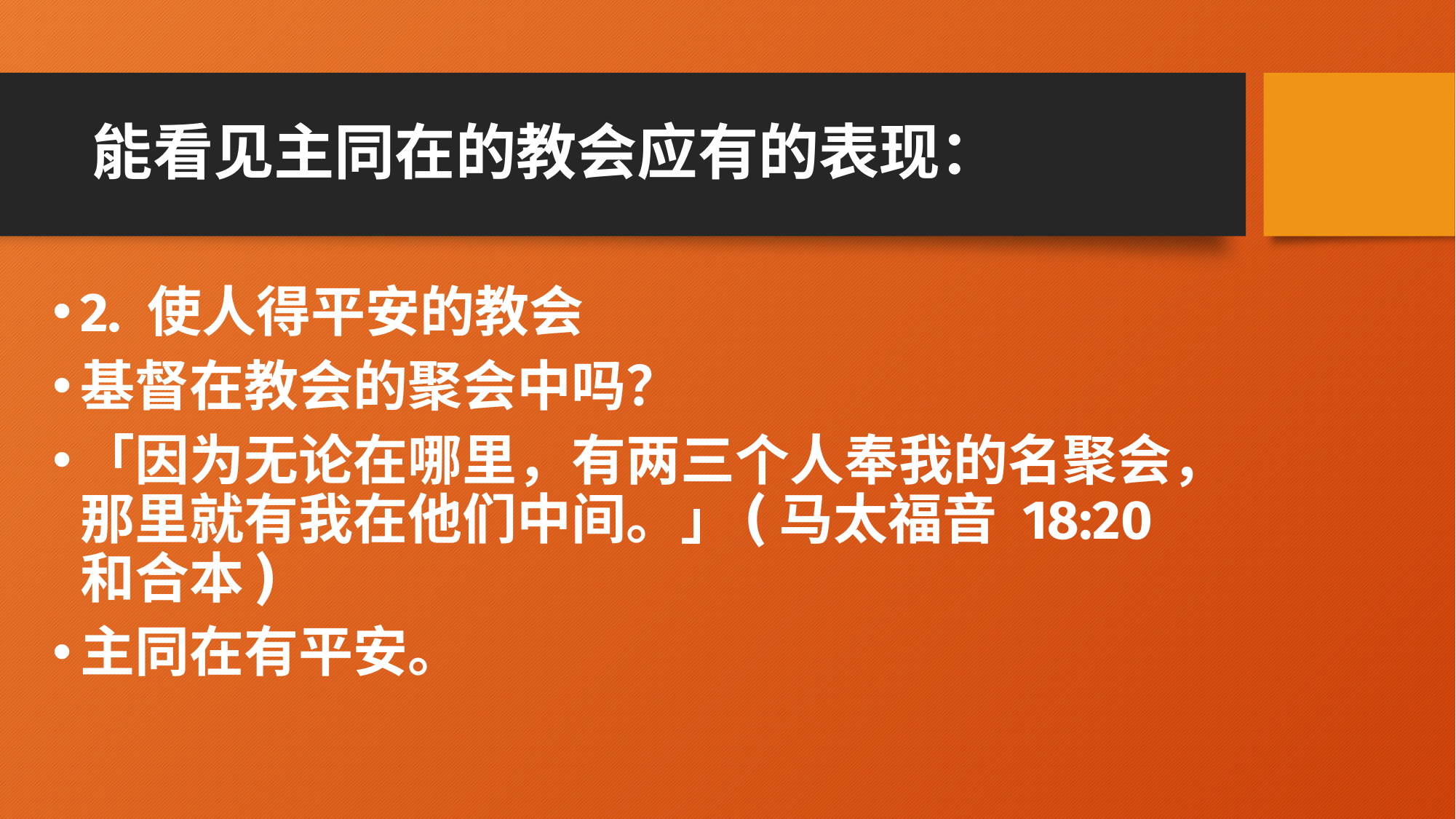

# 能看见主同在的教会应有的表现：
2. 使人得平安的教会
基督在教会的聚会中吗？
「因为无论在哪里，有两三个人奉我的名聚会，那里就有我在他们中间。」(马太福音 18:20 和合本)
主同在有平安。